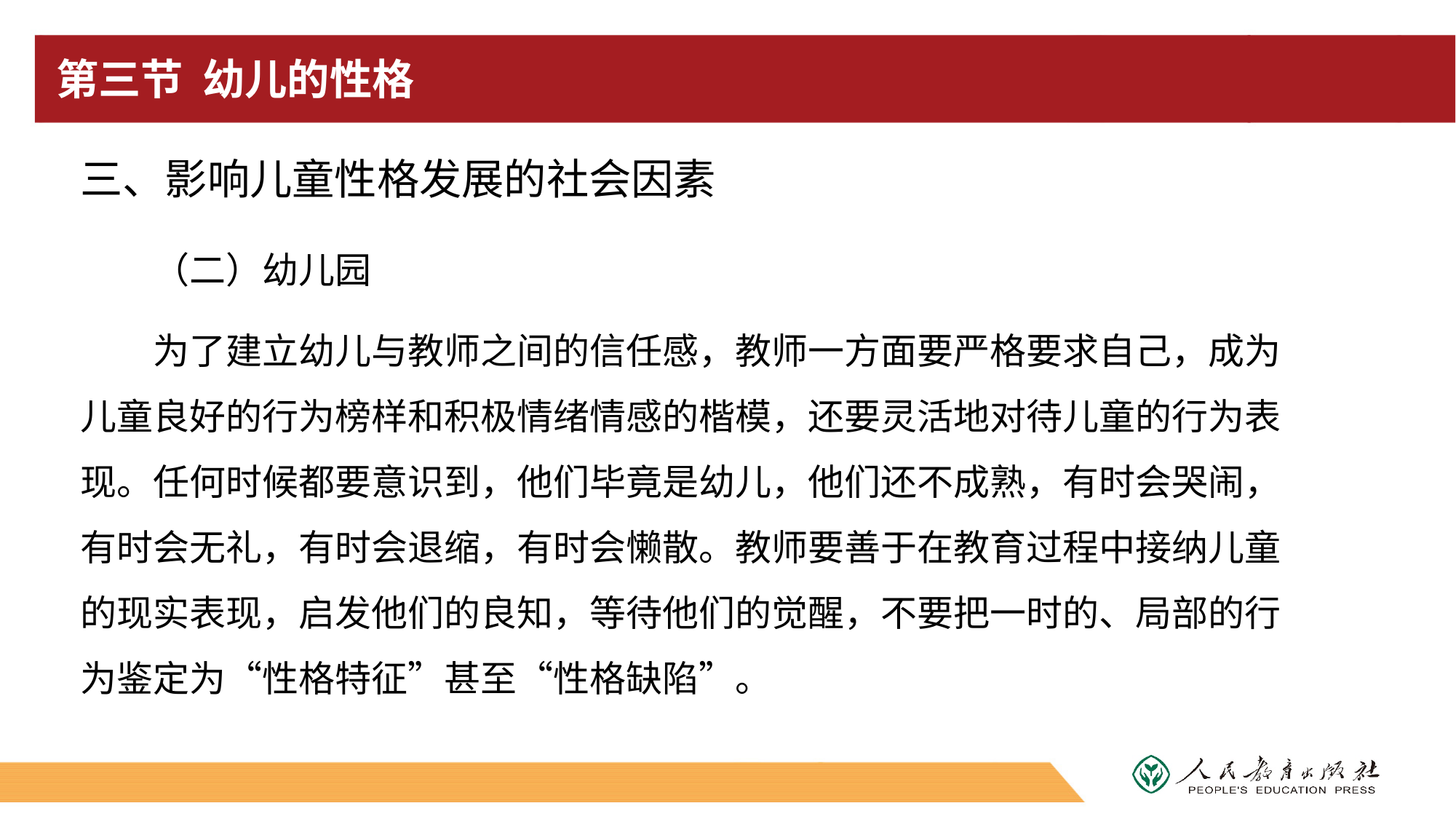

# 第三节  幼儿的性格
三、影响儿童性格发展的社会因素
（二）幼儿园
为了建立幼儿与教师之间的信任感，教师一方面要严格要求自己，成为儿童良好的行为榜样和积极情绪情感的楷模，还要灵活地对待儿童的行为表现。任何时候都要意识到，他们毕竟是幼儿，他们还不成熟，有时会哭闹，有时会无礼，有时会退缩，有时会懒散。教师要善于在教育过程中接纳儿童的现实表现，启发他们的良知，等待他们的觉醒，不要把一时的、局部的行为鉴定为“性格特征”甚至“性格缺陷”。